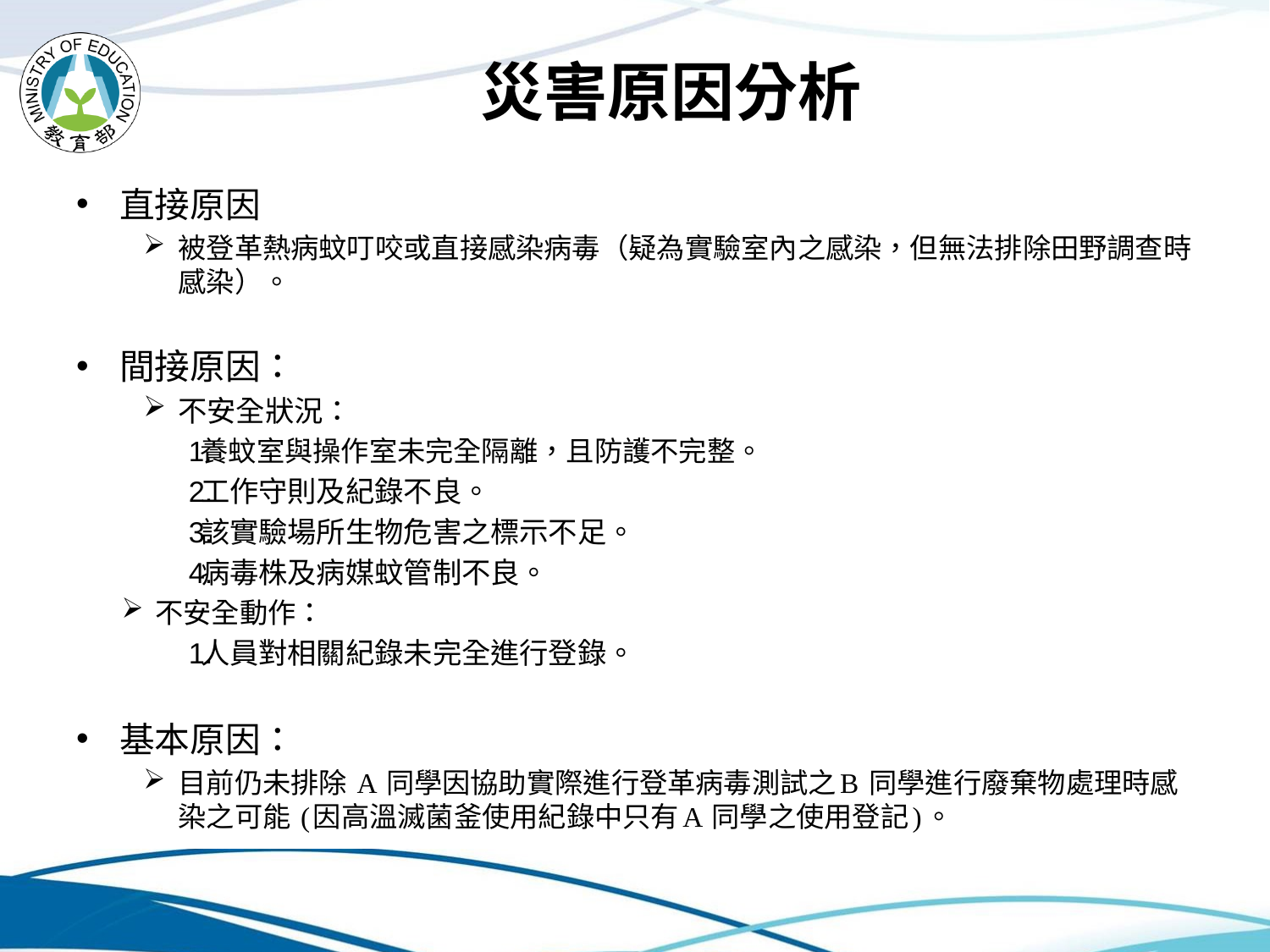

# 災害原因分析
直接原因
被登革熱病蚊叮咬或直接感染病毒（疑為實驗室內之感染，但無法排除田野調查時感染）。

間接原因：
不安全狀況：
養蚊室與操作室未完全隔離，且防護不完整。
工作守則及紀錄不良。
該實驗場所生物危害之標示不足。
病毒株及病媒蚊管制不良。
不安全動作：
人員對相關紀錄未完全進行登錄。

基本原因：
目前仍未排除 A 同學因協助實際進行登革病毒測試之B 同學進行廢棄物處理時感染之可能 (因高溫滅菌釜使用紀錄中只有A 同學之使用登記)。